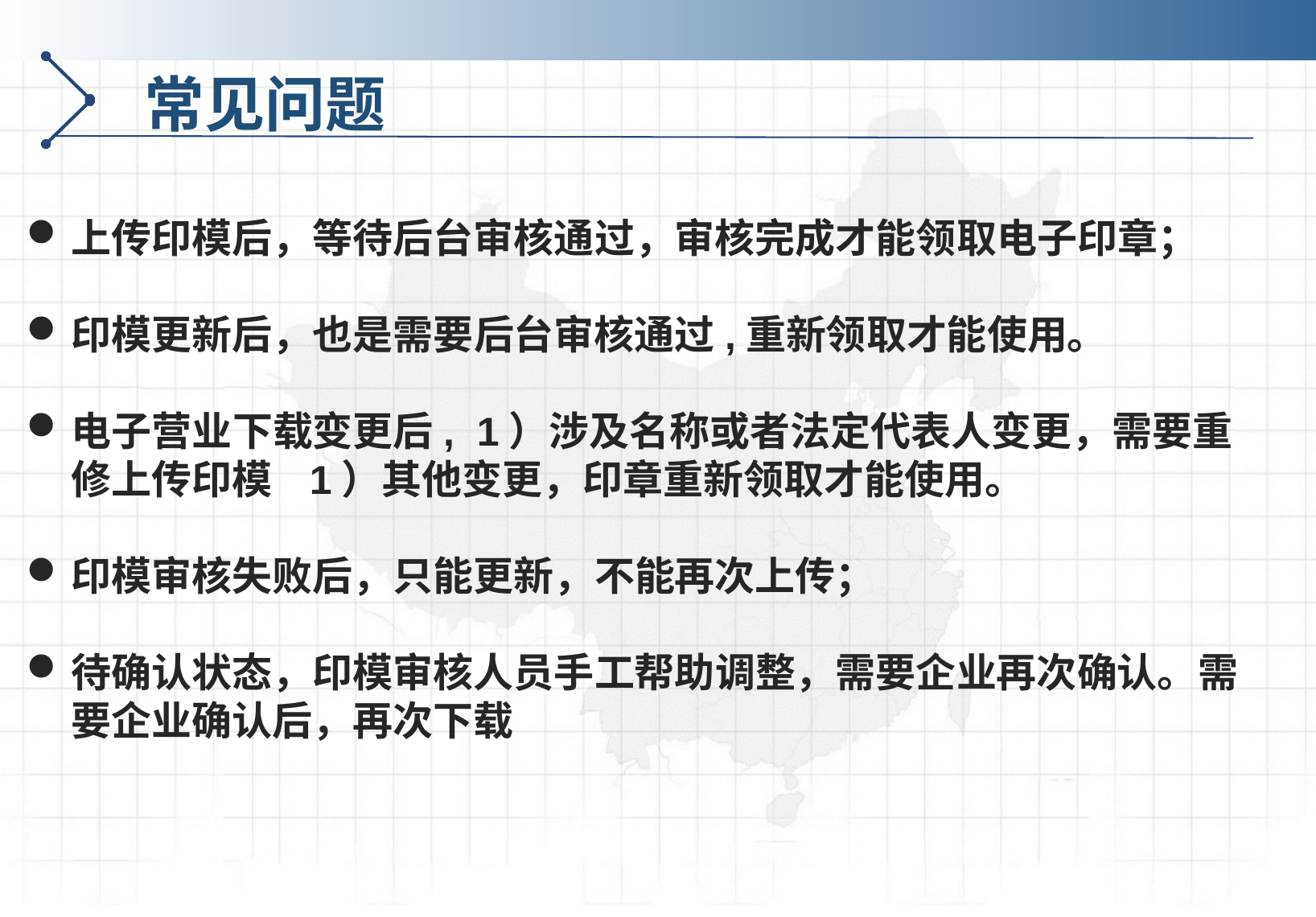

常见问题

上传印模后，等待后台审核通过，审核完成才能领取电子印章；

印模更新后，也是需要后台审核通过,重新领取才能使用。

电子营业下载变更后,  1）涉及名称或者法定代表人变更，需要重修上传印模   1）其他变更，印章重新领取才能使用。

印模审核失败后，只能更新，不能再次上传；

待确认状态，印模审核人员手工帮助调整，需要企业再次确认。需要企业确认后，再次下载